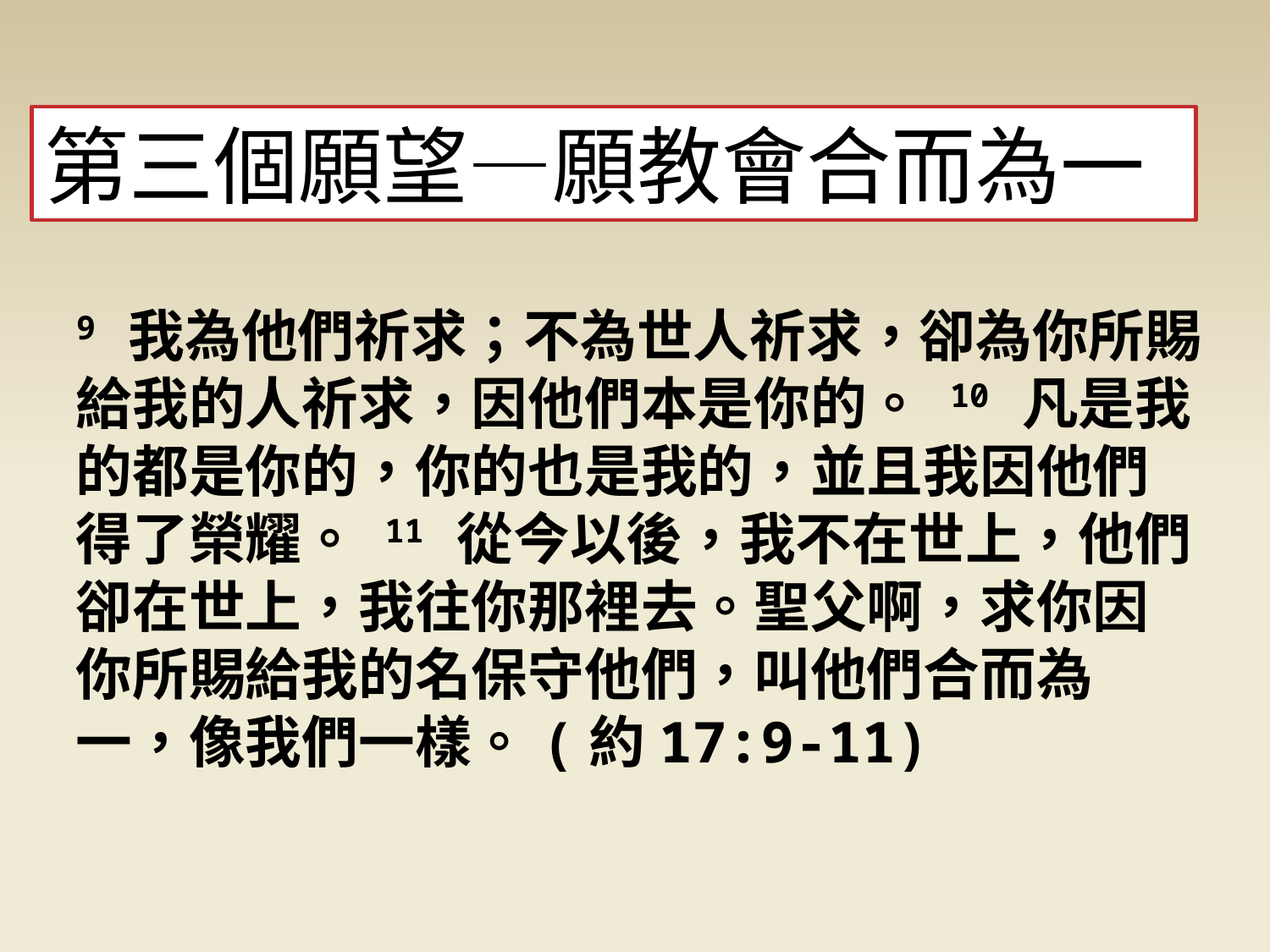

第三個願望—願教會合而為一
9 我為他們祈求；不為世人祈求，卻為你所賜給我的人祈求，因他們本是你的。 10 凡是我的都是你的，你的也是我的，並且我因他們得了榮耀。 11 從今以後，我不在世上，他們卻在世上，我往你那裡去。聖父啊，求你因你所賜給我的名保守他們，叫他們合而為一，像我們一樣。(約17:9-11)